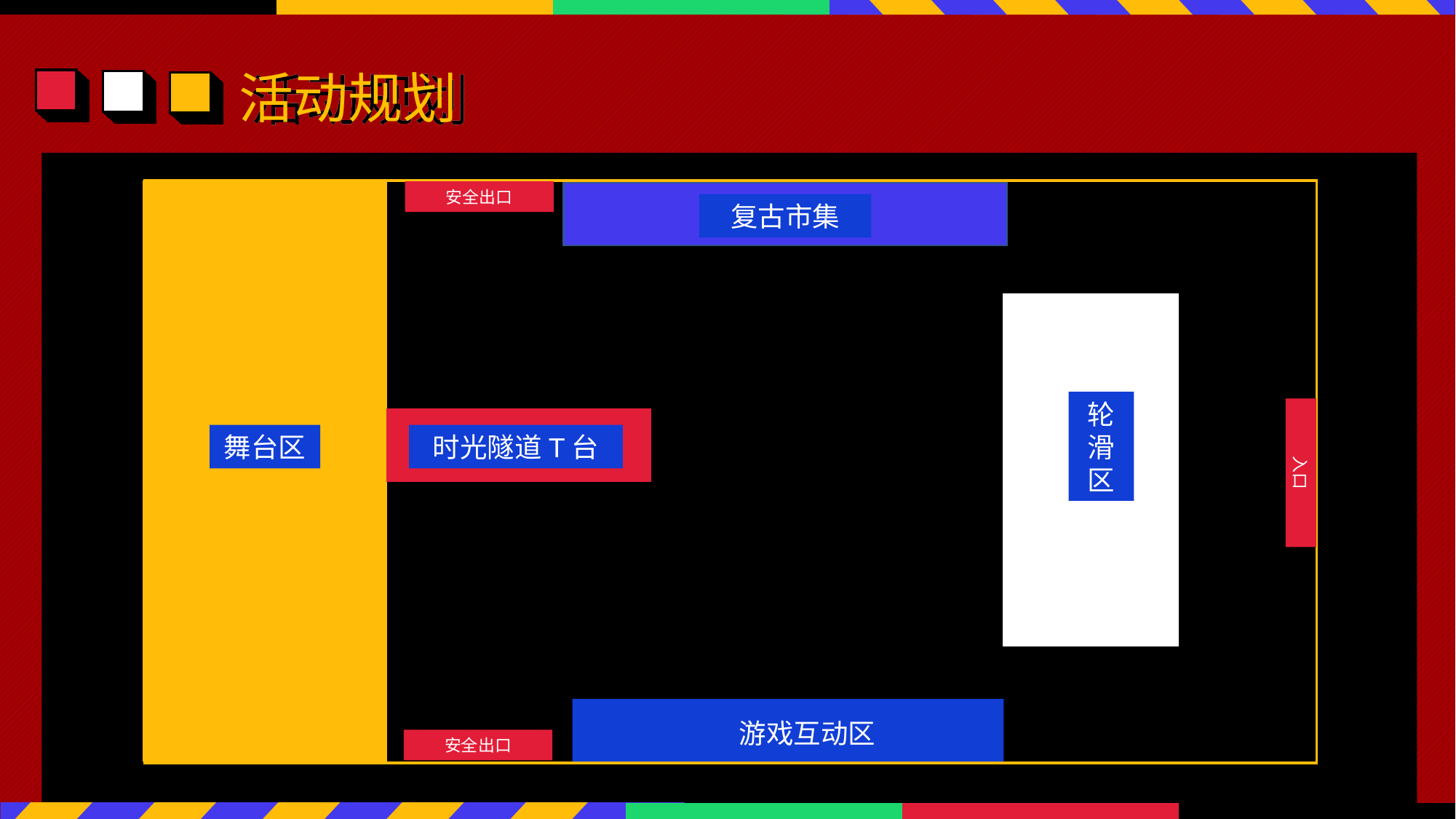

活动规划

安全出口

复古市集
e7d195523061f1c014067dcdecc575152f10ae646ff30371FC14E04CBD8A0595D57F6CDBA823B518523CA698145CBBEA65F877A6E3997D6B8DEF6052BA829DF3F176213BBC8D816D7081C6C9F914C69E960D8A26F45EA7553F89B5672B19D005D4C25272B1F74C6289311C1EC610903588F08065ADF7EB76A2F8EA4E4F07F3B8C54DF4A9478C57747533BA2EBEA7AF8FD0735DB2E77DC734

轮滑区

舞台区
时光隧道T台
入口

游戏互动区
安全出口